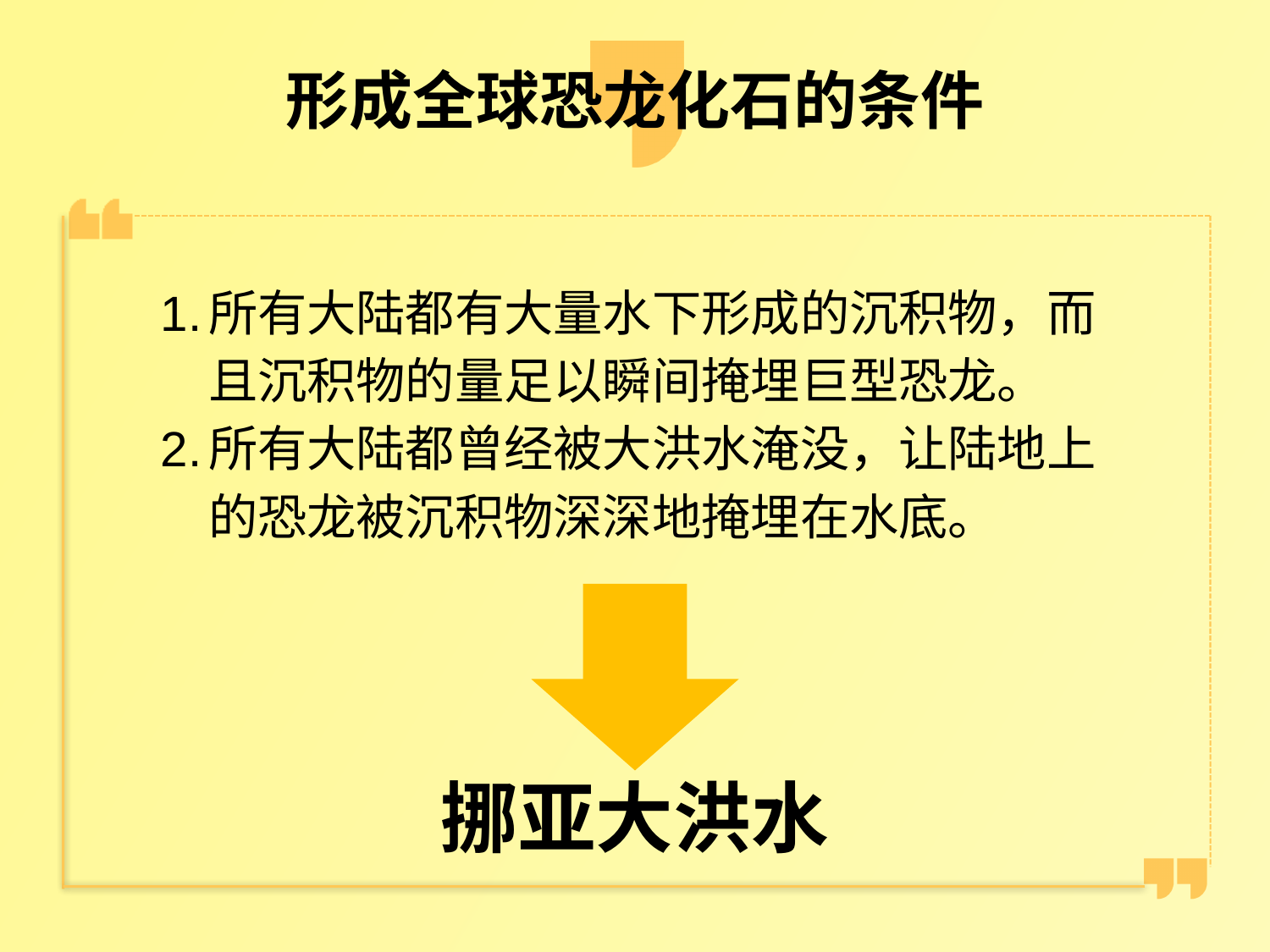

# 形成全球恐龙化石的条件
所有大陆都有大量水下形成的沉积物，而且沉积物的量足以瞬间掩埋巨型恐龙。
所有大陆都曾经被大洪水淹没，让陆地上的恐龙被沉积物深深地掩埋在水底。

挪亚大洪水